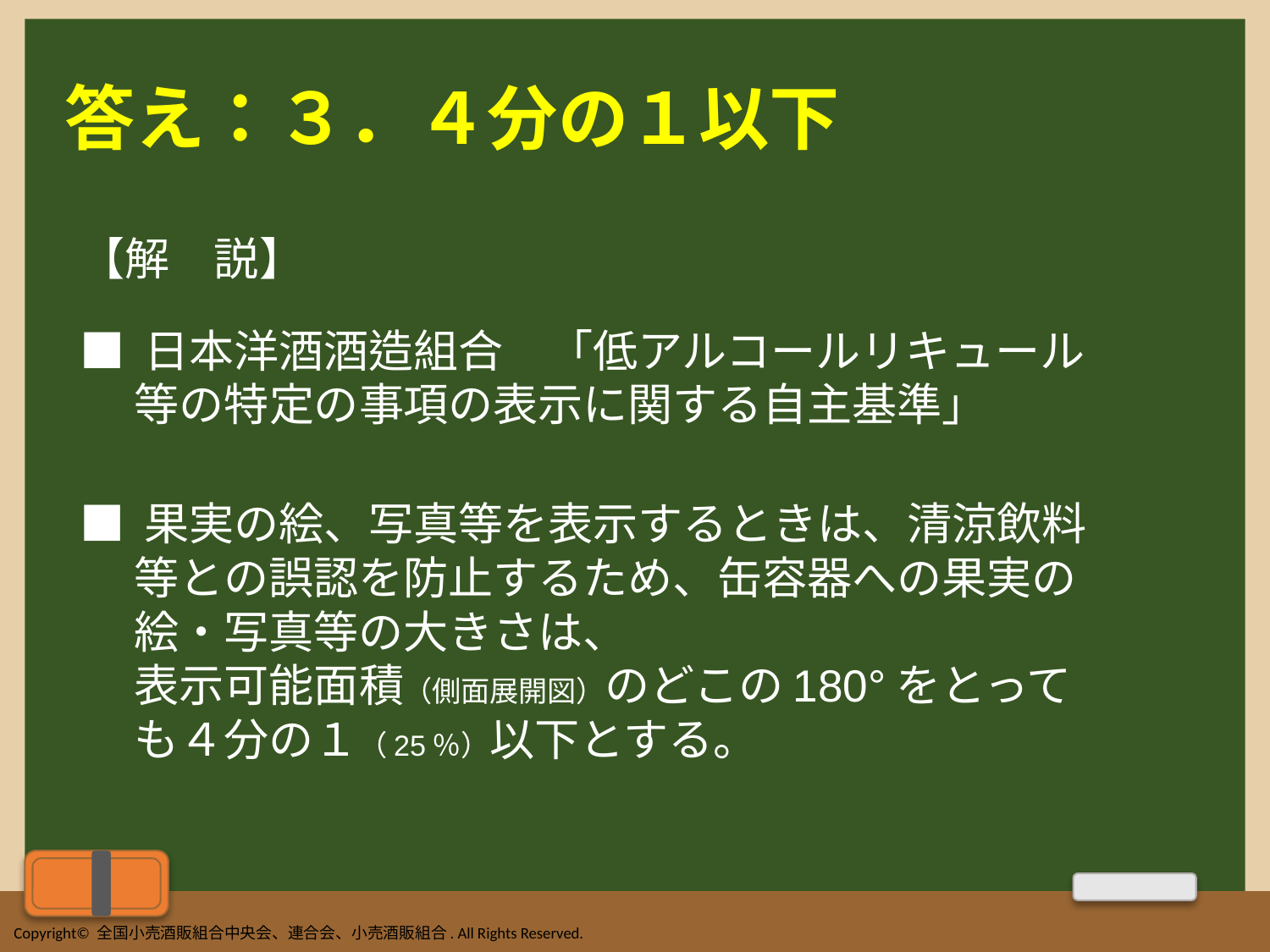

# 答え：３．４分の１以下
【解　説】

■ 日本洋酒酒造組合　「低アルコールリキュール
　 等の特定の事項の表示に関する自主基準」

■ 果実の絵、写真等を表示するときは、清涼飲料
　 等との誤認を防止するため、缶容器への果実の
　 絵・写真等の大きさは、
　 表示可能面積（側面展開図）のどこの180°をとって
　 も４分の１（25％）以下とする。

Copyright© 全国小売酒販組合中央会、連合会、小売酒販組合. All Rights Reserved.